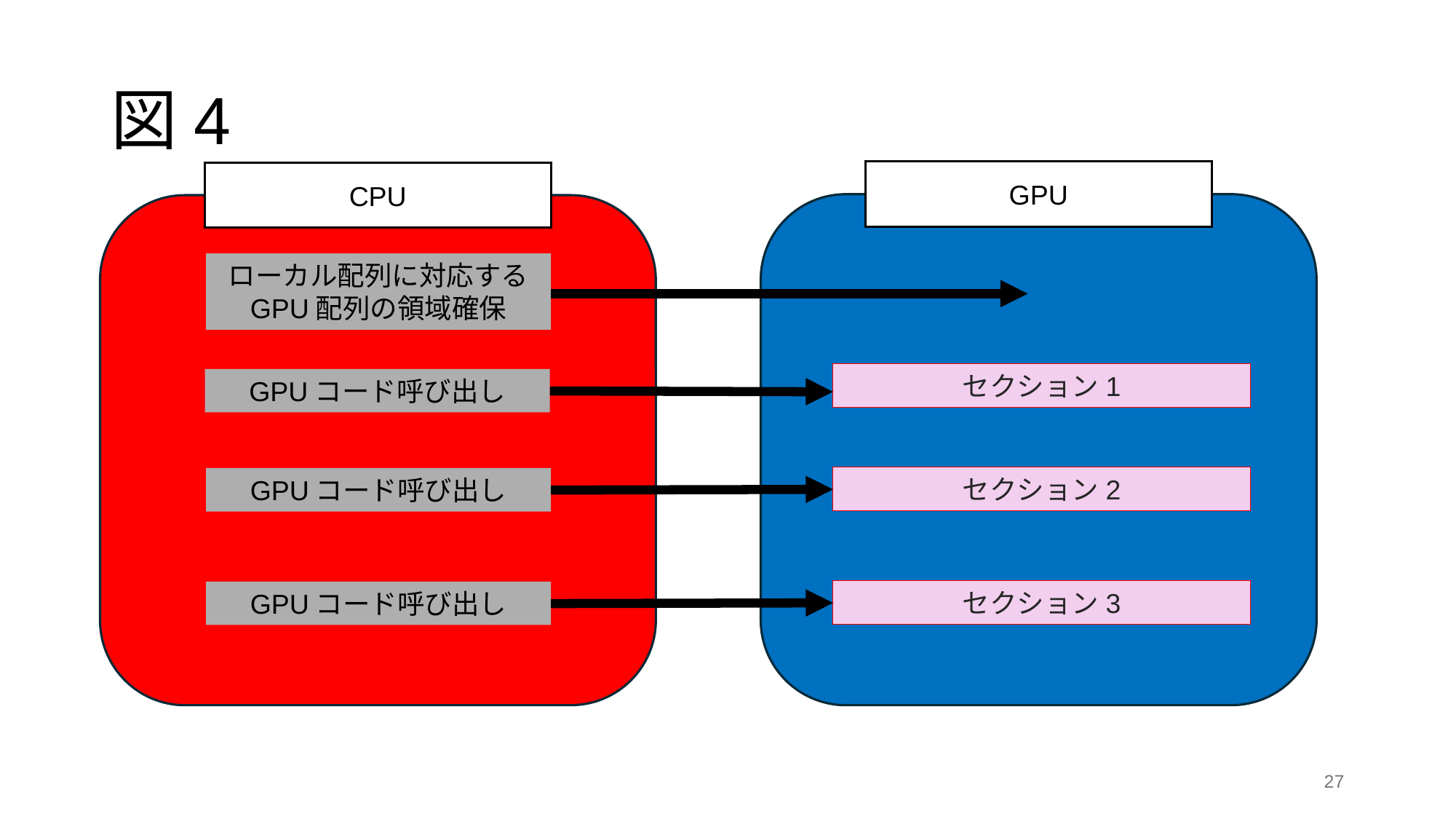

# 図4
GPU

CPU

ローカル配列に対応する
GPU配列の領域確保
セクション1
GPUコード呼び出し
セクション2
GPUコード呼び出し
セクション3
GPUコード呼び出し
27